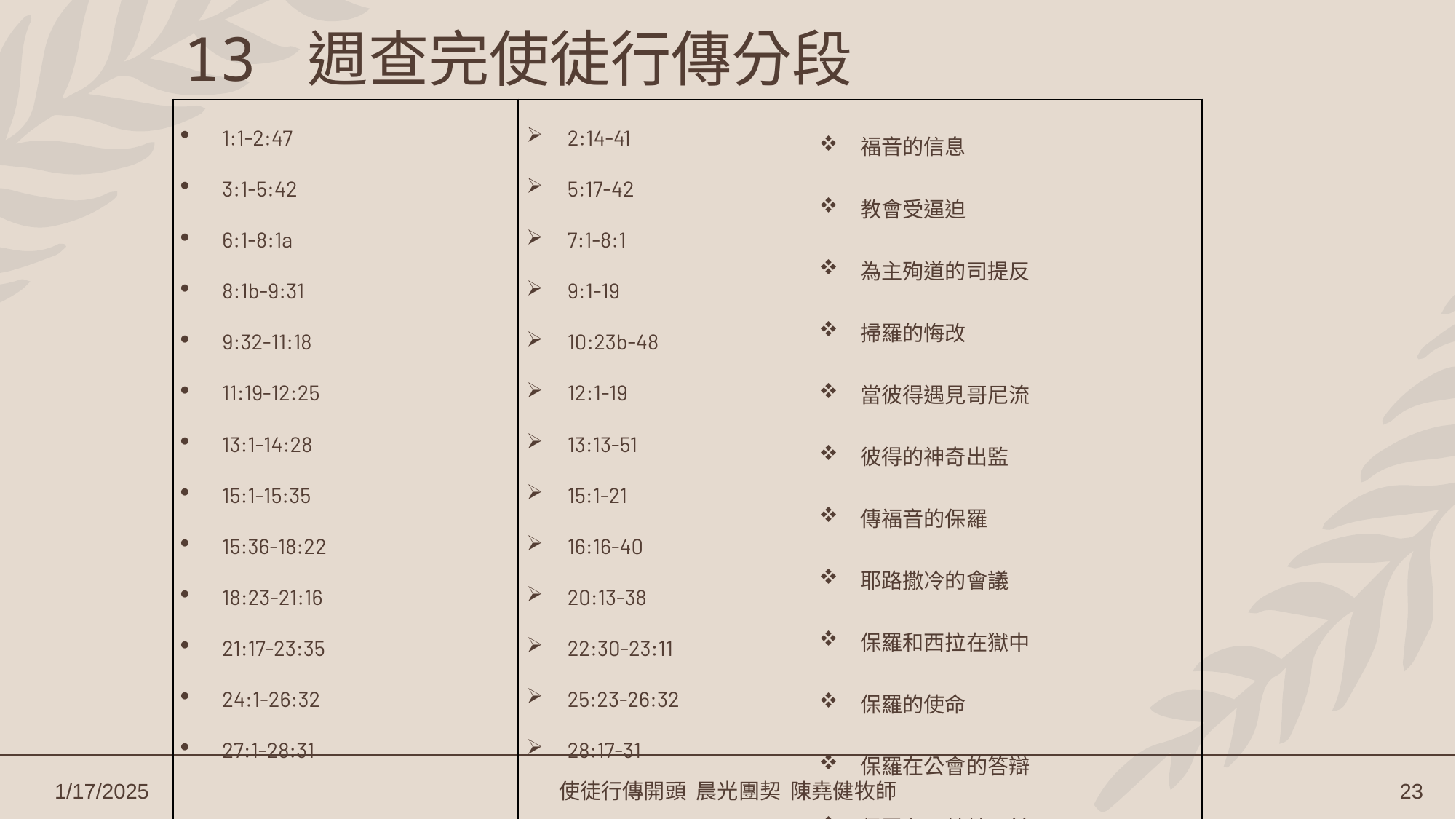

# 13 週查完使徒行傳分段
| 1:1-2:47 3:1-5:42 6:1-8:1a 8:1b-9:31 9:32-11:18 11:19-12:25 13:1-14:28 15:1-15:35 15:36-18:22 18:23-21:16 21:17-23:35 24:1-26:32 27:1-28:31 | 2:14-41 5:17-42 7:1-8:1 9:1-19 10:23b-48 12:1-19 13:13-51 15:1-21 16:16-40 20:13-38 22:30-23:11 25:23-26:32 28:17-31 | 福音的信息 教會受逼迫 為主殉道的司提反 掃羅的悔改 當彼得遇見哥尼流 彼得的神奇出監 傳福音的保羅 耶路撒冷的會議 保羅和西拉在獄中 保羅的使命 保羅在公會的答辯 保羅在亞基帕面前 保羅在羅馬 |
| --- | --- | --- |
1/17/2025
使徒行傳開頭  晨光團契  陳堯健牧師
23